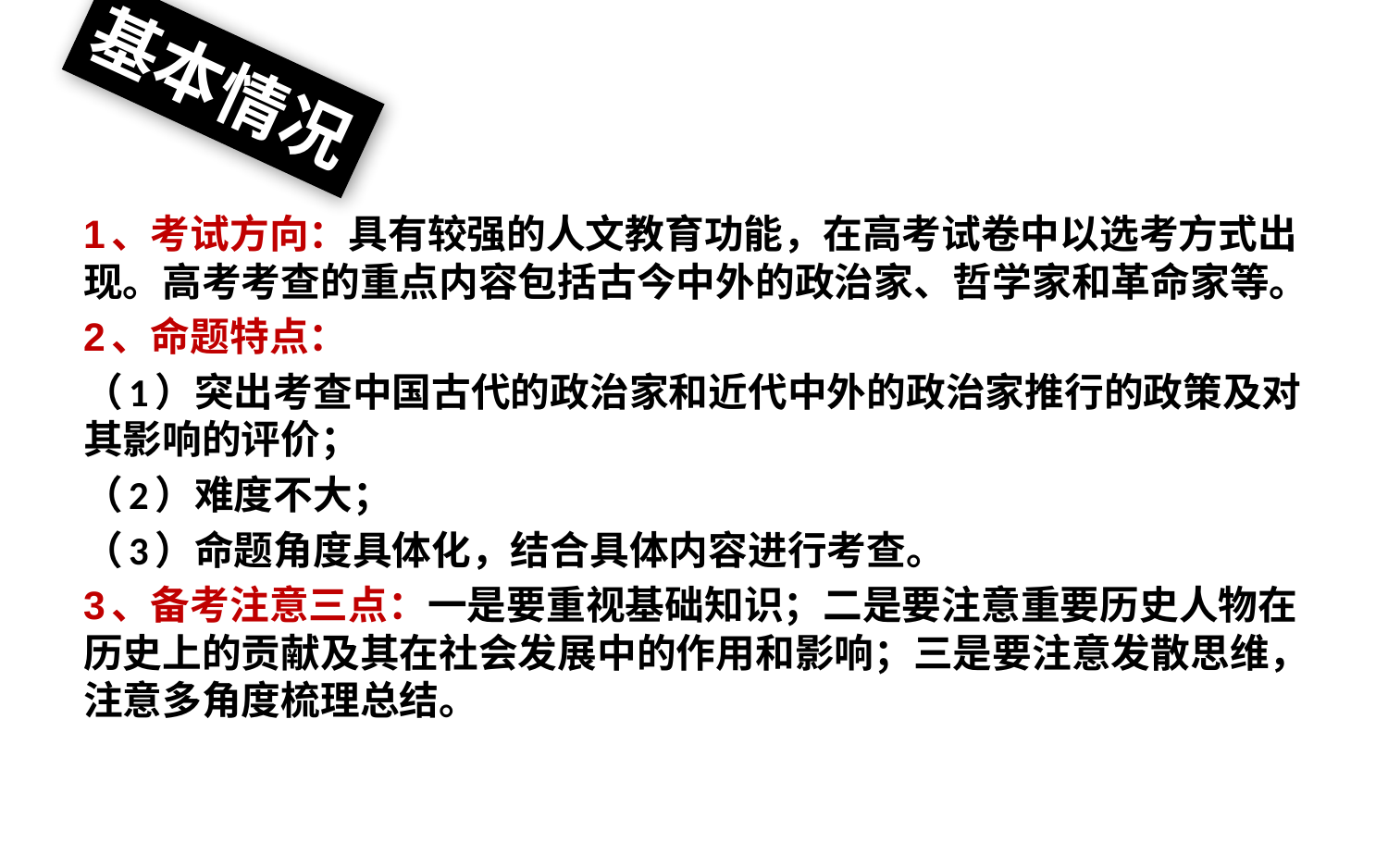

# 基本情况
1、考试方向：具有较强的人文教育功能，在高考试卷中以选考方式出现。高考考查的重点内容包括古今中外的政治家、哲学家和革命家等。
2、命题特点：
（1）突出考查中国古代的政治家和近代中外的政治家推行的政策及对其影响的评价；
（2）难度不大；
（3）命题角度具体化，结合具体内容进行考查。
3、备考注意三点：一是要重视基础知识；二是要注意重要历史人物在历史上的贡献及其在社会发展中的作用和影响；三是要注意发散思维，注意多角度梳理总结。